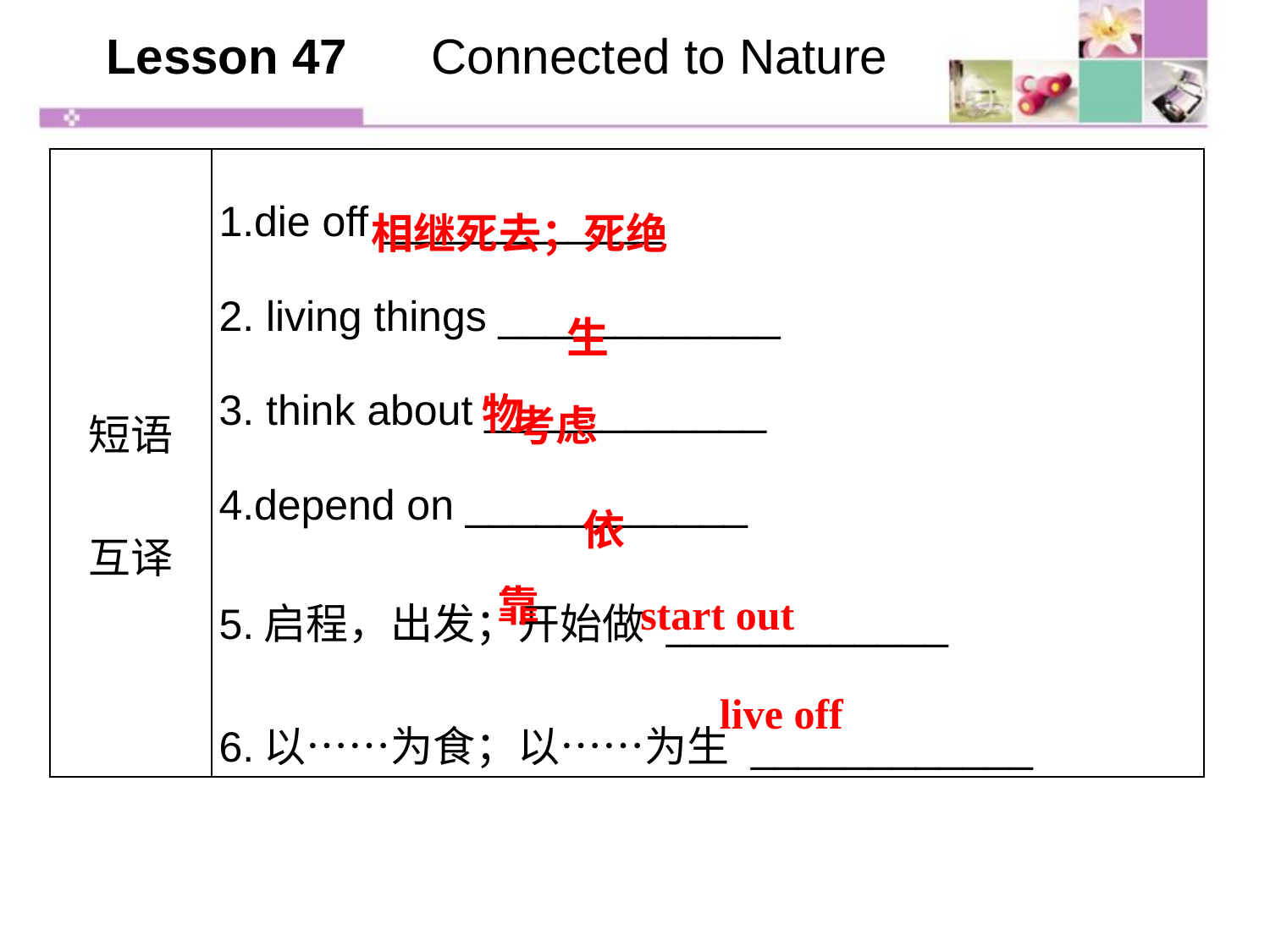

Lesson 47　 Connected to Nature
| 短语 互译 | 1.die off \_\_\_\_\_\_\_\_\_\_\_\_ 2. living things \_\_\_\_\_\_\_\_\_\_\_\_ 3. think about \_\_\_\_\_\_\_\_\_\_\_\_ 4.depend on \_\_\_\_\_\_\_\_\_\_\_\_ 5.启程，出发；开始做 \_\_\_\_\_\_\_\_\_\_\_\_ 6.以……为食；以……为生 \_\_\_\_\_\_\_\_\_\_\_\_ |
| --- | --- |
相继死去；死绝
生物
考虑
依靠
start out
live off